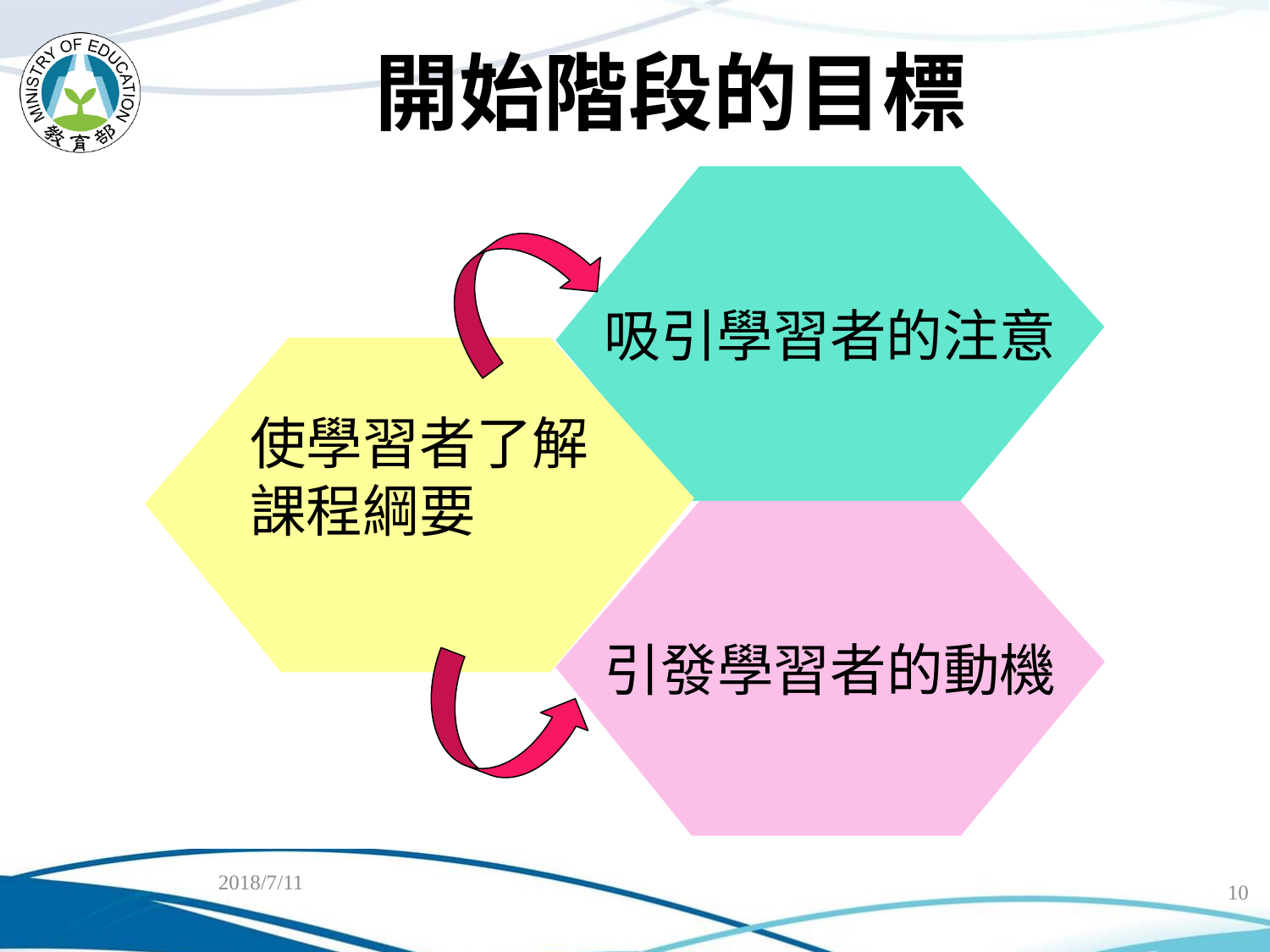

# 開始階段的目標
吸引學習者的注意
使學習者了解
課程綱要

引發學習者的動機

2018/7/11
10